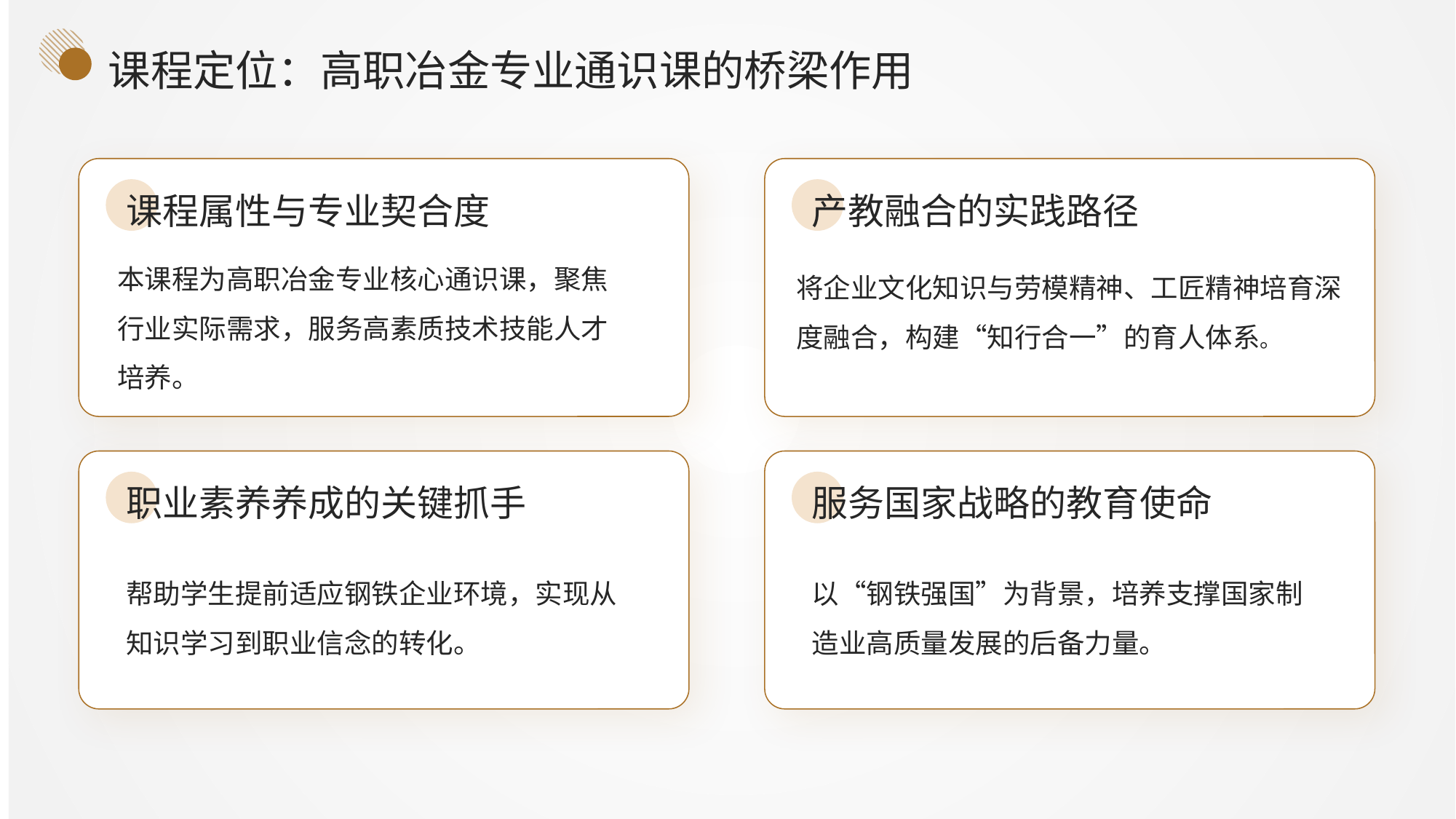

课程定位：高职冶金专业通识课的桥梁作用

课程属性与专业契合度
产教融合的实践路径
本课程为高职冶金专业核心通识课，聚焦行业实际需求，服务高素质技术技能人才培养。
将企业文化知识与劳模精神、工匠精神培育深度融合，构建“知行合一”的育人体系。

职业素养养成的关键抓手
服务国家战略的教育使命
帮助学生提前适应钢铁企业环境，实现从知识学习到职业信念的转化。
以“钢铁强国”为背景，培养支撑国家制造业高质量发展的后备力量。